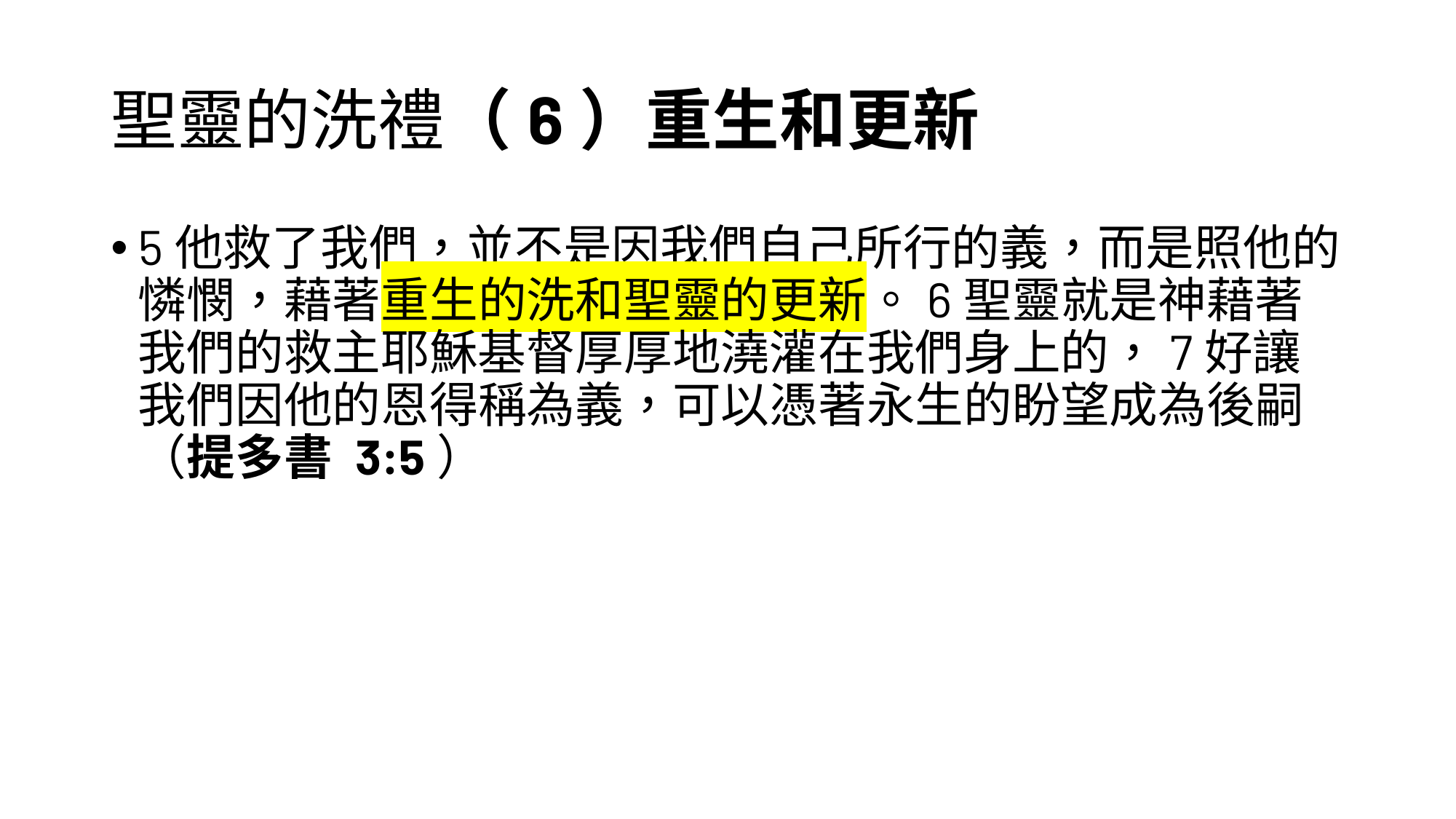

# 聖靈的洗禮（6）重生和更新
5他救了我們，並不是因我們自己所行的義，而是照他的憐憫，藉著重生的洗和聖靈的更新。6聖靈就是神藉著我們的救主耶穌基督厚厚地澆灌在我們身上的，7好讓我們因他的恩得稱為義，可以憑著永生的盼望成為後嗣（提多書 3:5）